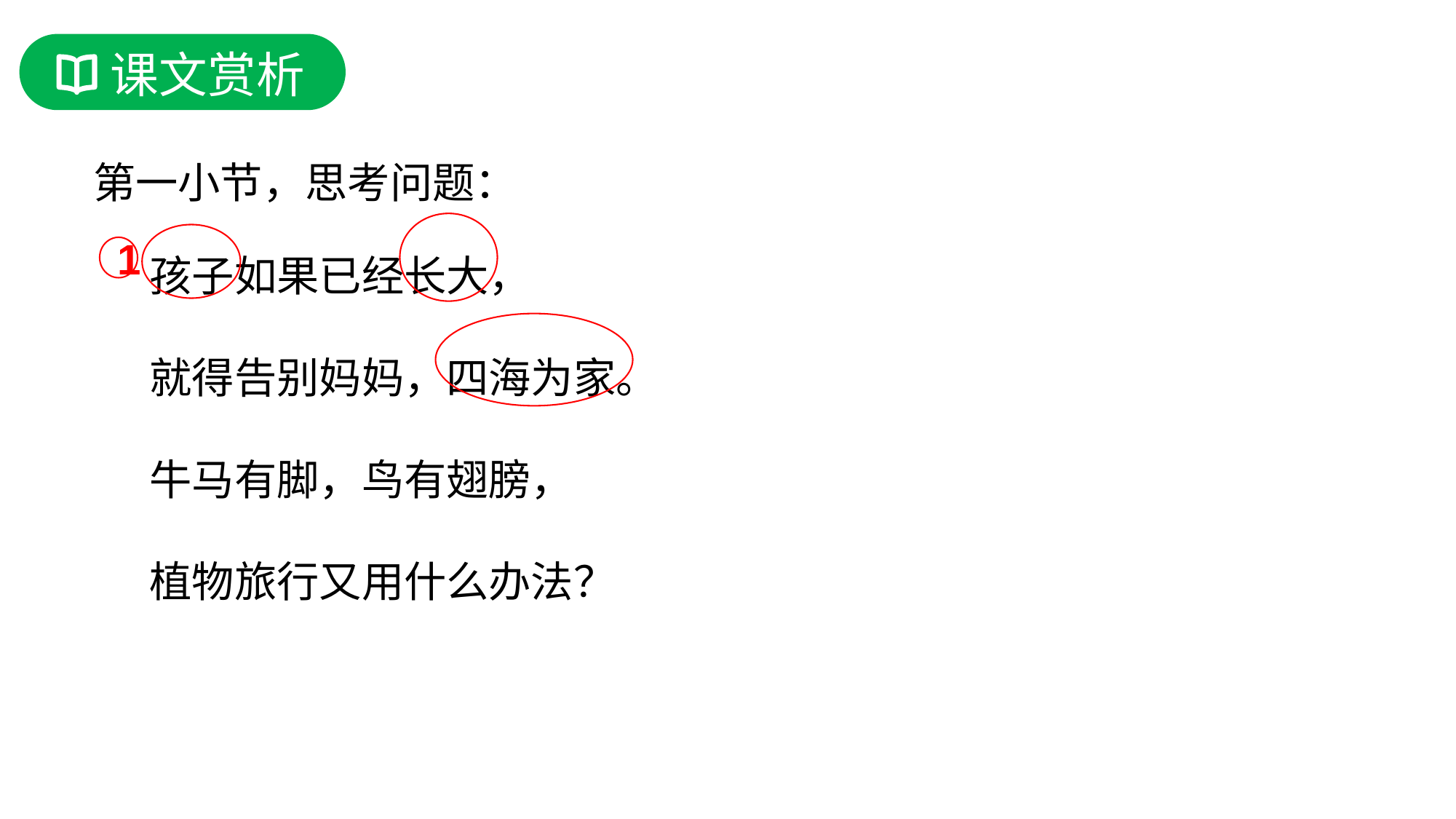

课文赏析

第一小节，思考问题：
孩子如果已经长大，
就得告别妈妈，四海为家。
牛马有脚，鸟有翅膀，
植物旅行又用什么办法？

1